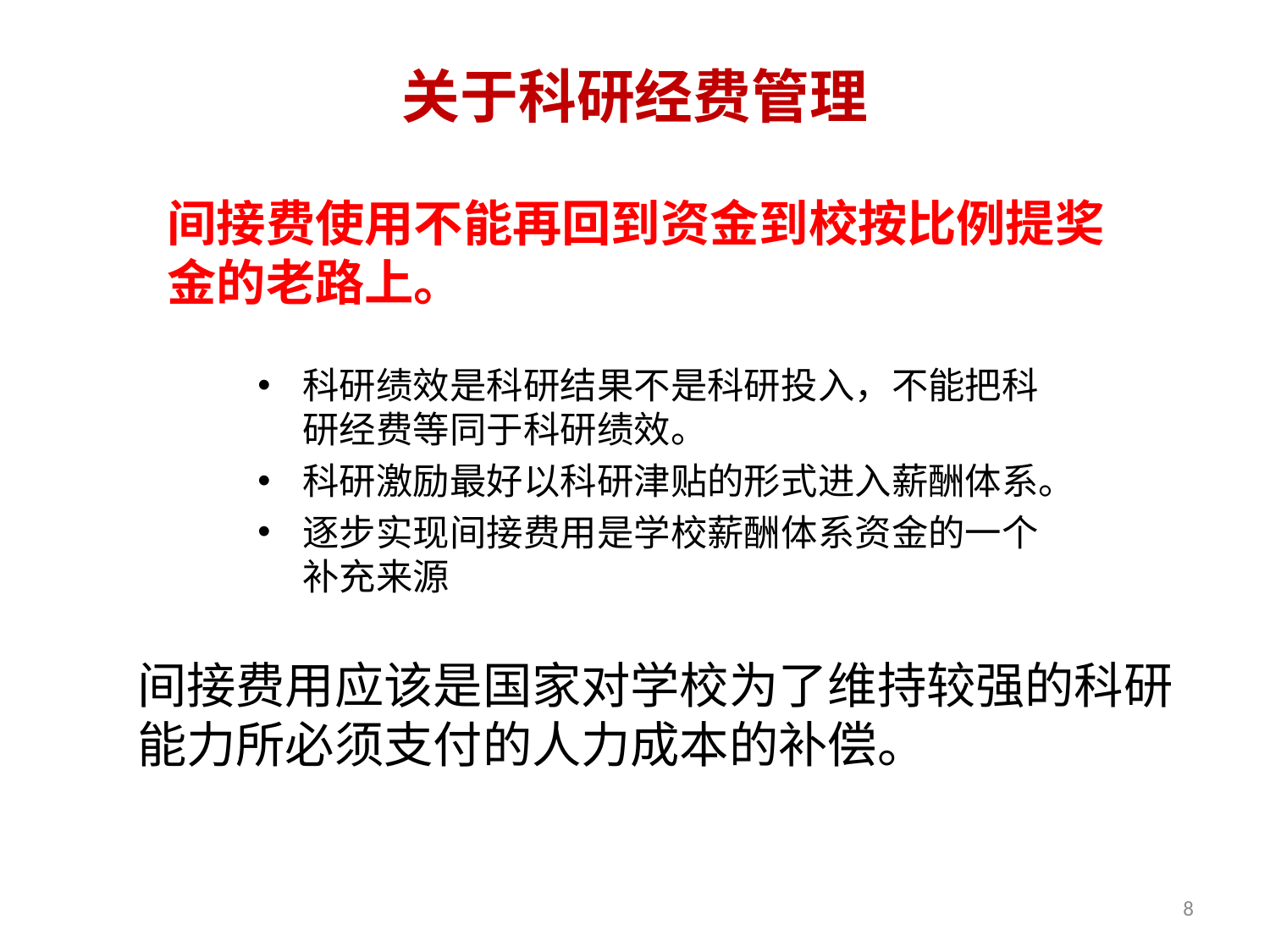

# 关于科研经费管理
间接费使用不能再回到资金到校按比例提奖金的老路上。
科研绩效是科研结果不是科研投入，不能把科研经费等同于科研绩效。
科研激励最好以科研津贴的形式进入薪酬体系。
逐步实现间接费用是学校薪酬体系资金的一个补充来源
间接费用应该是国家对学校为了维持较强的科研能力所必须支付的人力成本的补偿。
8